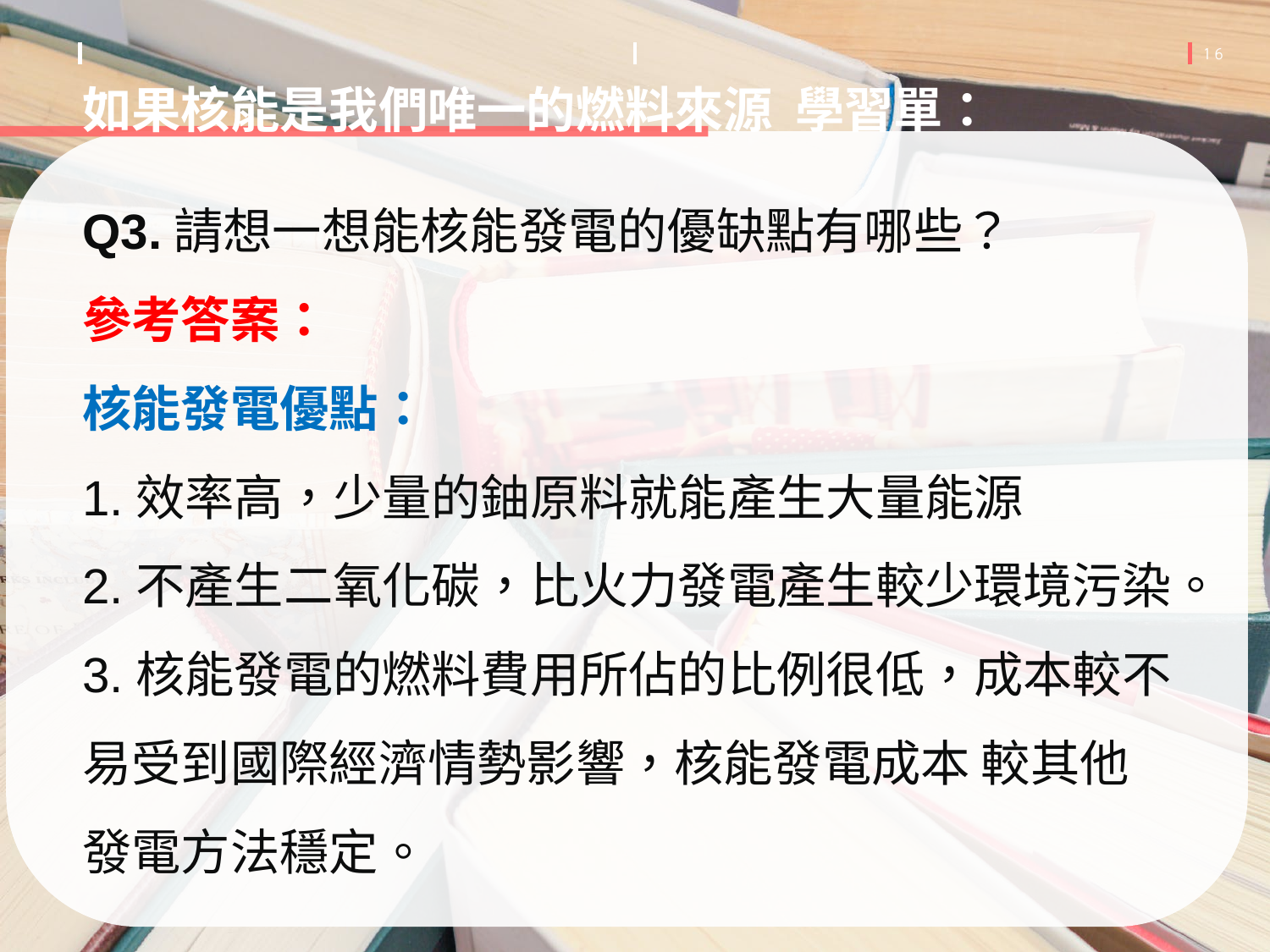

如果核能是我們唯一的燃料來源  學習單：

Q3.請想一想能核能發電的優缺點有哪些？
參考答案：
核能發電優點：
1.效率高，少量的鈾原料就能產生大量能源
2.不產生二氧化碳，比火力發電產生較少環境污染。
3.核能發電的燃料費用所佔的比例很低，成本較不易受到國際經濟情勢影響，核能發電成本 較其他發電方法穩定。